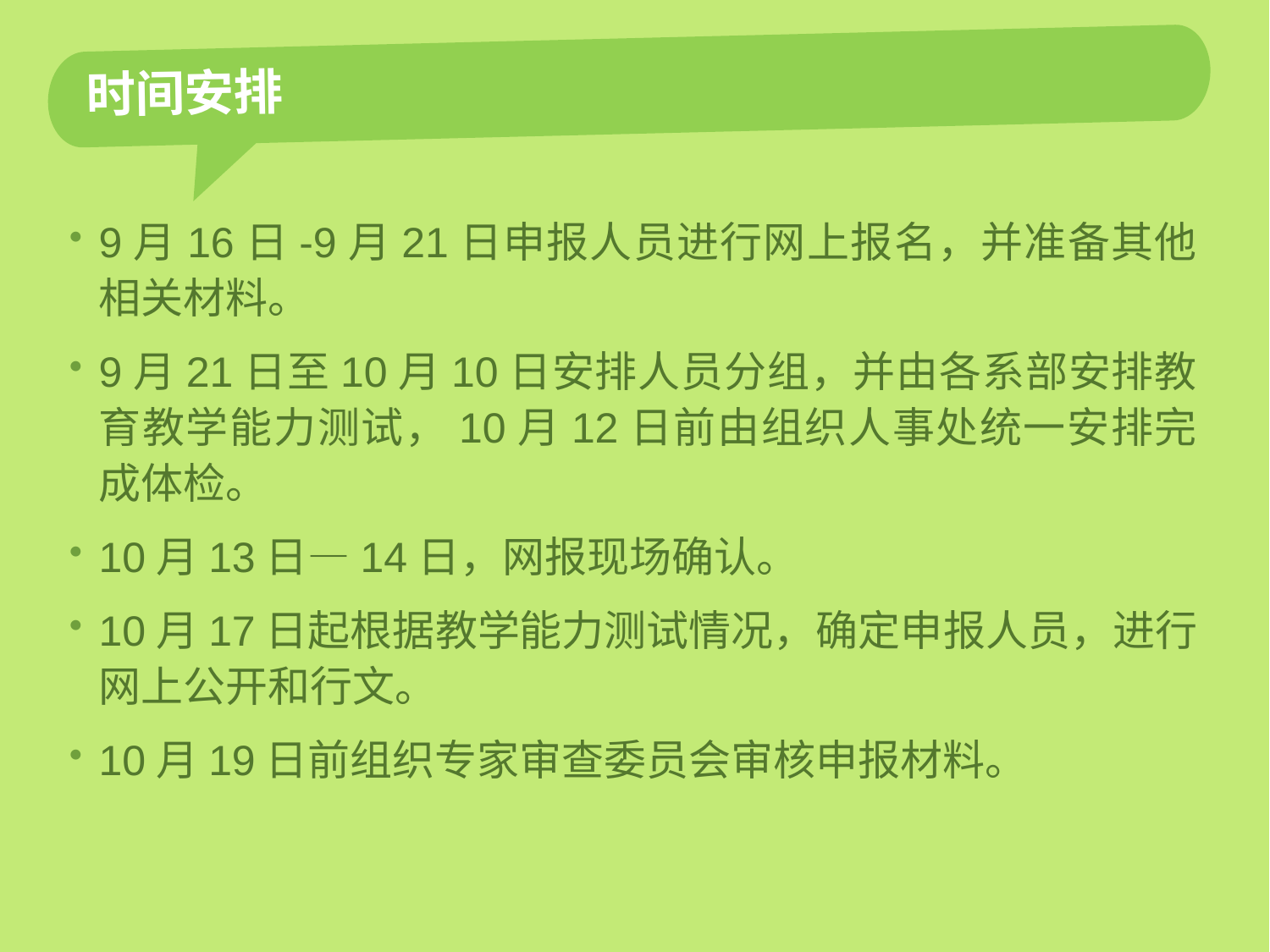

# 时间安排
9月16日-9月21日申报人员进行网上报名，并准备其他相关材料。
9月21日至10月10日安排人员分组，并由各系部安排教育教学能力测试，10月12日前由组织人事处统一安排完成体检。
10月13日—14日，网报现场确认。
10月17日起根据教学能力测试情况，确定申报人员，进行网上公开和行文。
10月19日前组织专家审查委员会审核申报材料。